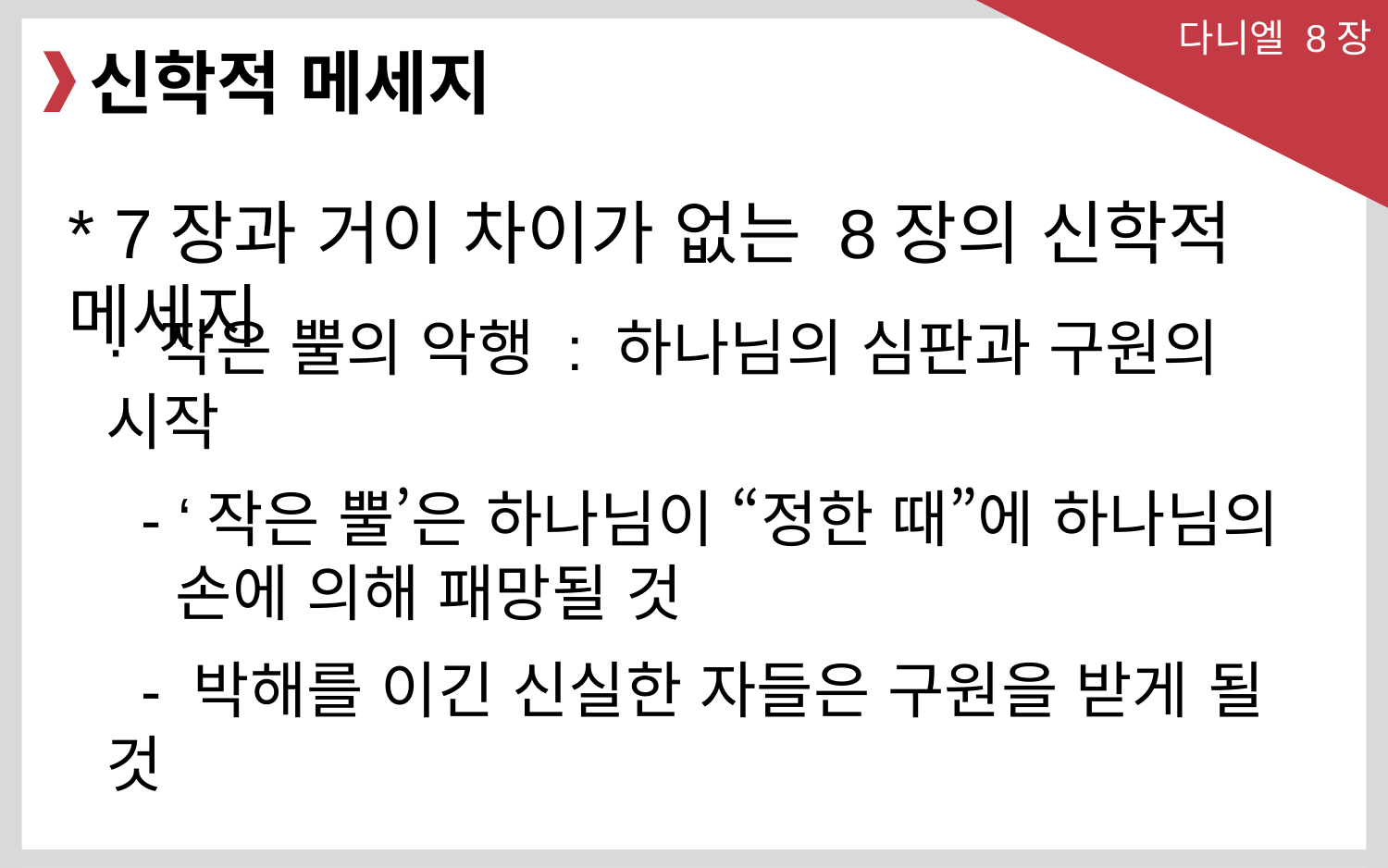

다니엘 8장
신학적 메세지

* 7장과 거이 차이가 없는 8장의 신학적 메세지
· 작은 뿔의 악행 : 하나님의 심판과 구원의 시작
  - ‘작은 뿔’은 하나님이 “정한 때”에 하나님의
    손에 의해 패망될 것
  - 박해를 이긴 신실한 자들은 구원을 받게 될 것